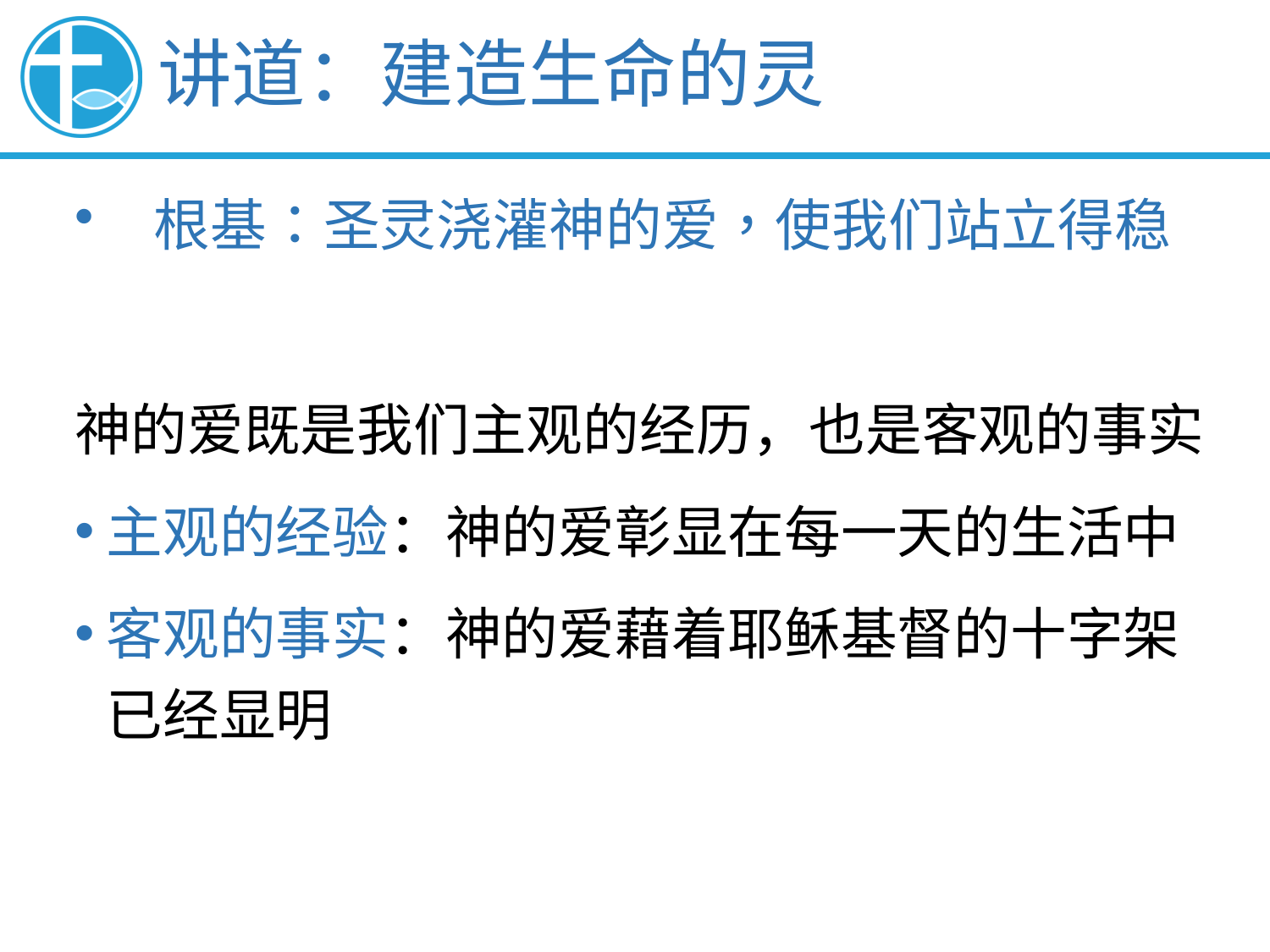

讲道：建造生命的灵
根基：圣灵浇灌神的爱，使我们站立得稳

神的爱既是我们主观的经历，也是客观的事实
主观的经验：神的爱彰显在每一天的生活中
客观的事实：神的爱藉着耶稣基督的十字架已经显明